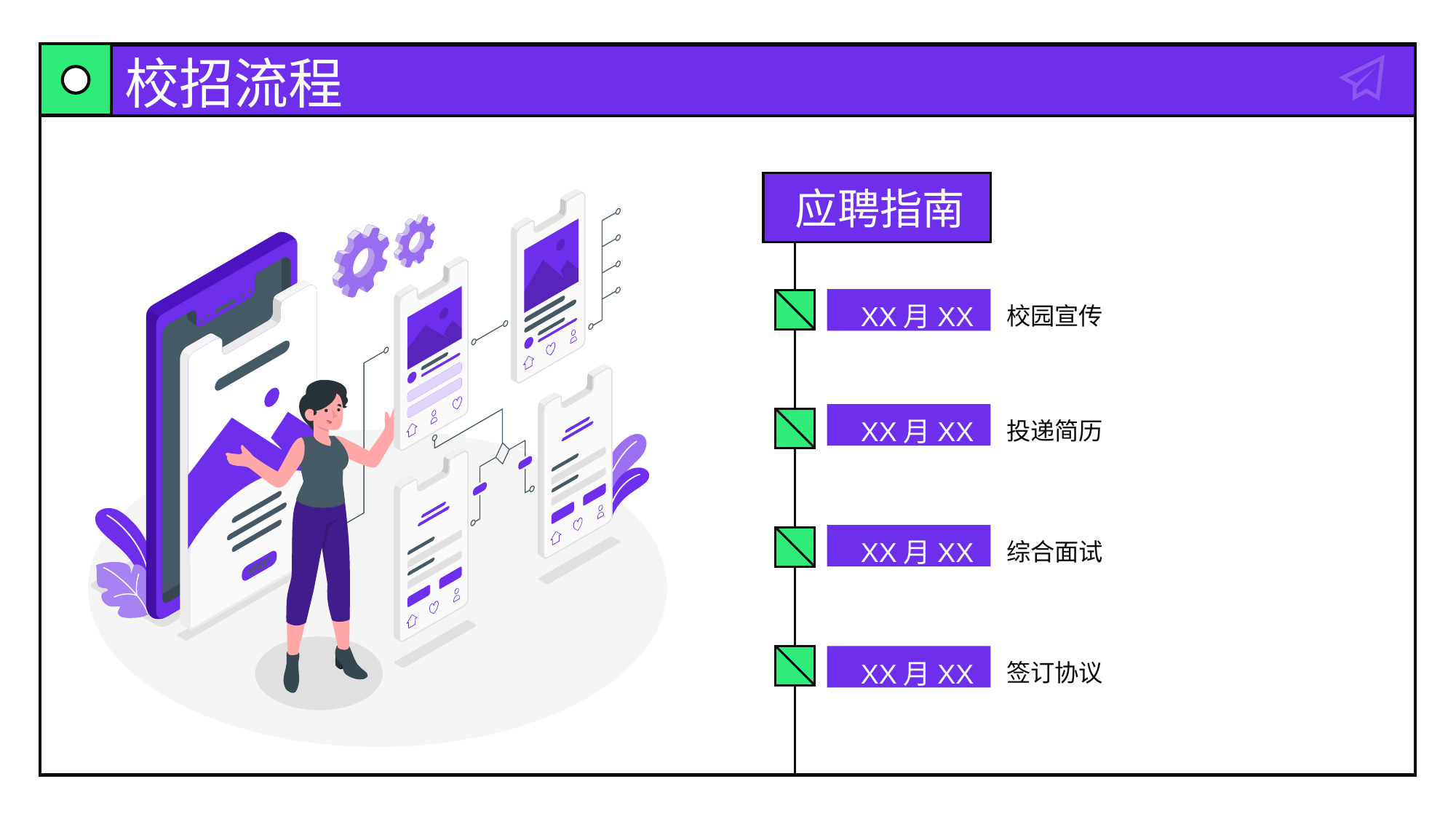

# 校招流程

应聘指南

XX月XX日

校园宣传

XX月XX日
投递简历

XX月XX日

综合面试

XX月XX日
签订协议